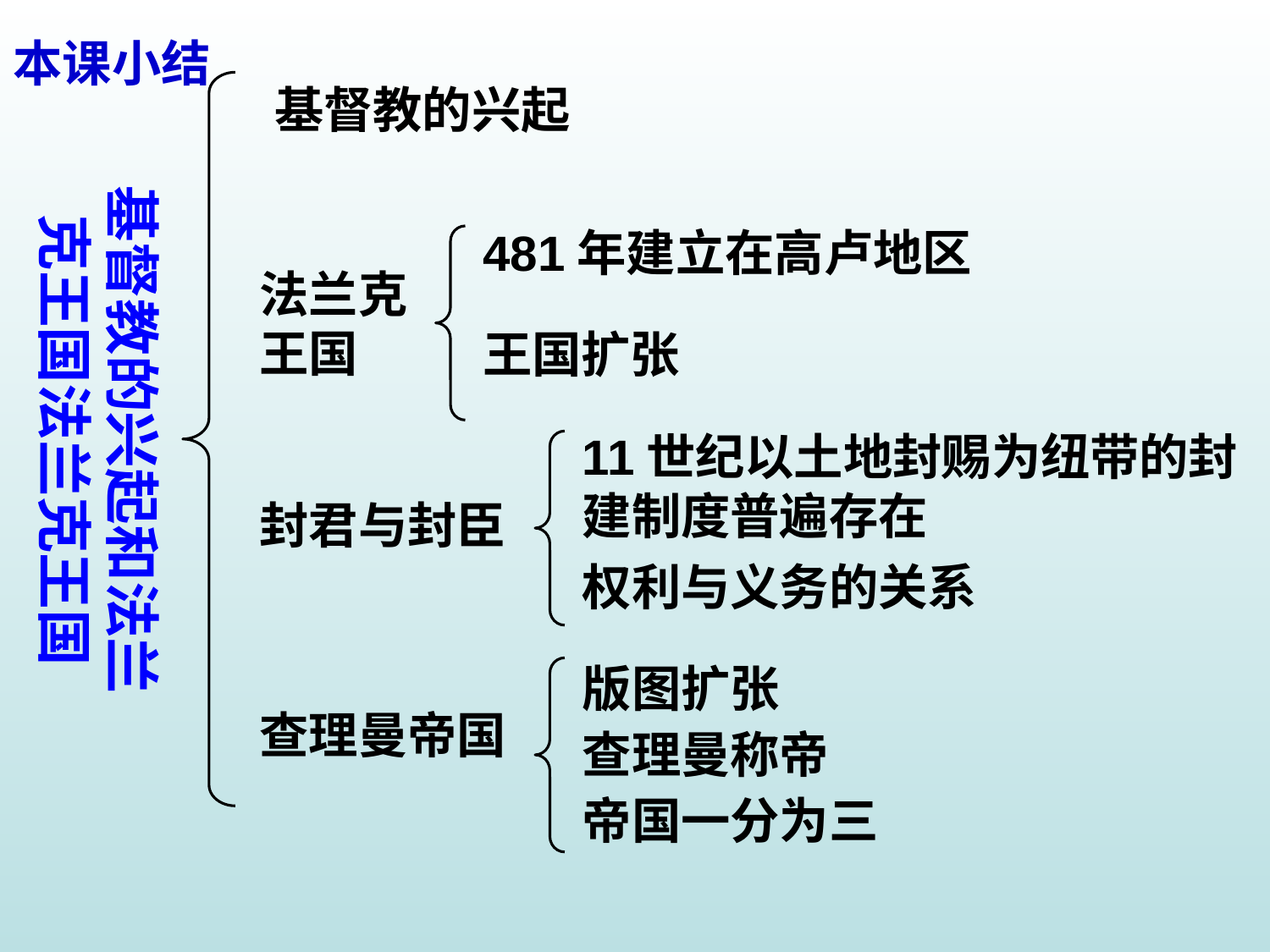

本课小结

基督教的兴起
基督教的兴起和法兰克王国法兰克王国
481年建立在高卢地区

法兰克王国
王国扩张
11世纪以土地封赐为纽带的封建制度普遍存在

封君与封臣
权利与义务的关系
版图扩张

查理曼帝国
查理曼称帝
帝国一分为三